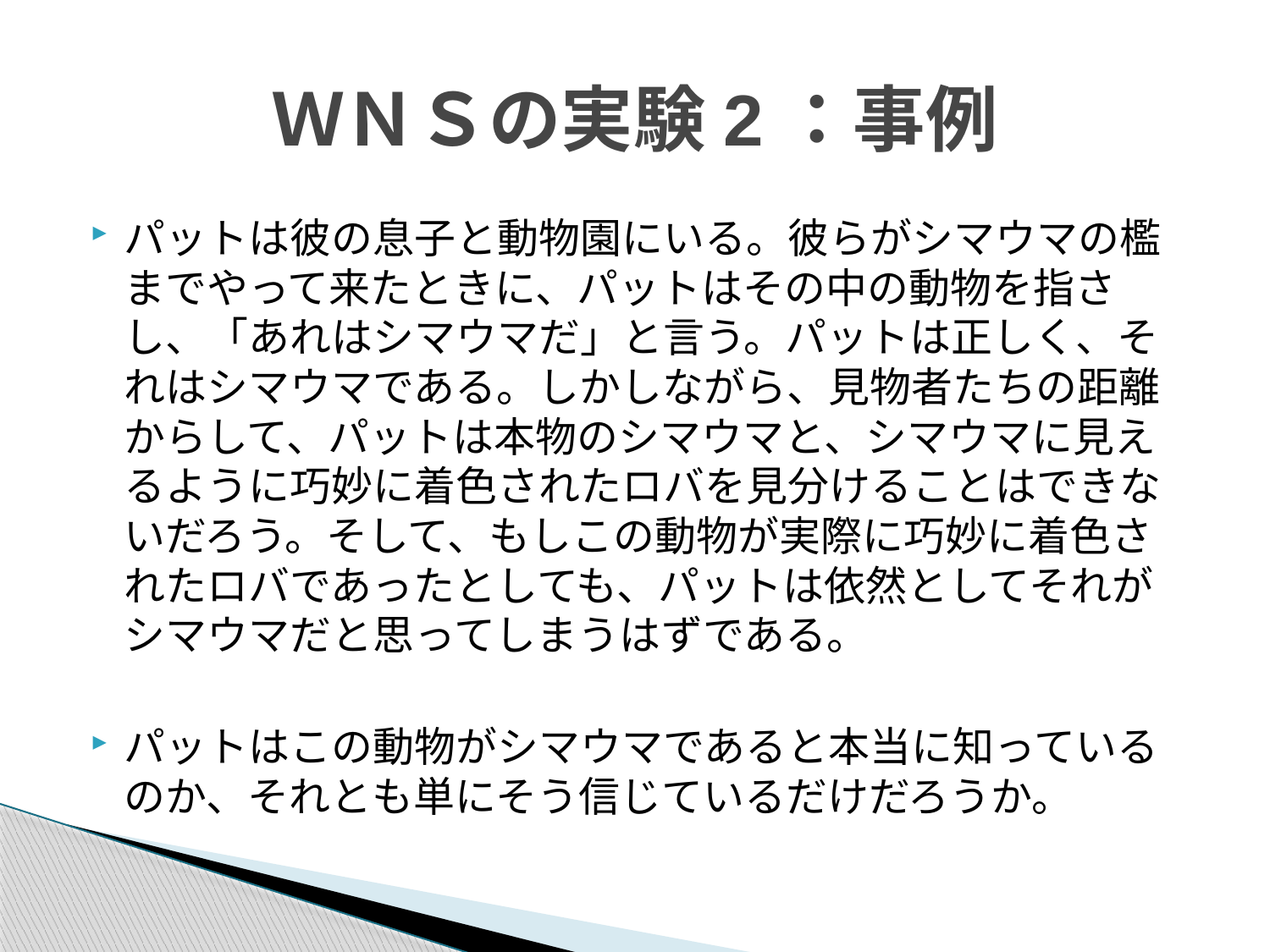

# ＷＮＳの実験2：事例
パットは彼の息子と動物園にいる。彼らがシマウマの檻までやって来たときに、パットはその中の動物を指さし、「あれはシマウマだ」と言う。パットは正しく、それはシマウマである。しかしながら、見物者たちの距離からして、パットは本物のシマウマと、シマウマに見えるように巧妙に着色されたロバを見分けることはできないだろう。そして、もしこの動物が実際に巧妙に着色されたロバであったとしても、パットは依然としてそれがシマウマだと思ってしまうはずである。

パットはこの動物がシマウマであると本当に知っているのか、それとも単にそう信じているだけだろうか。